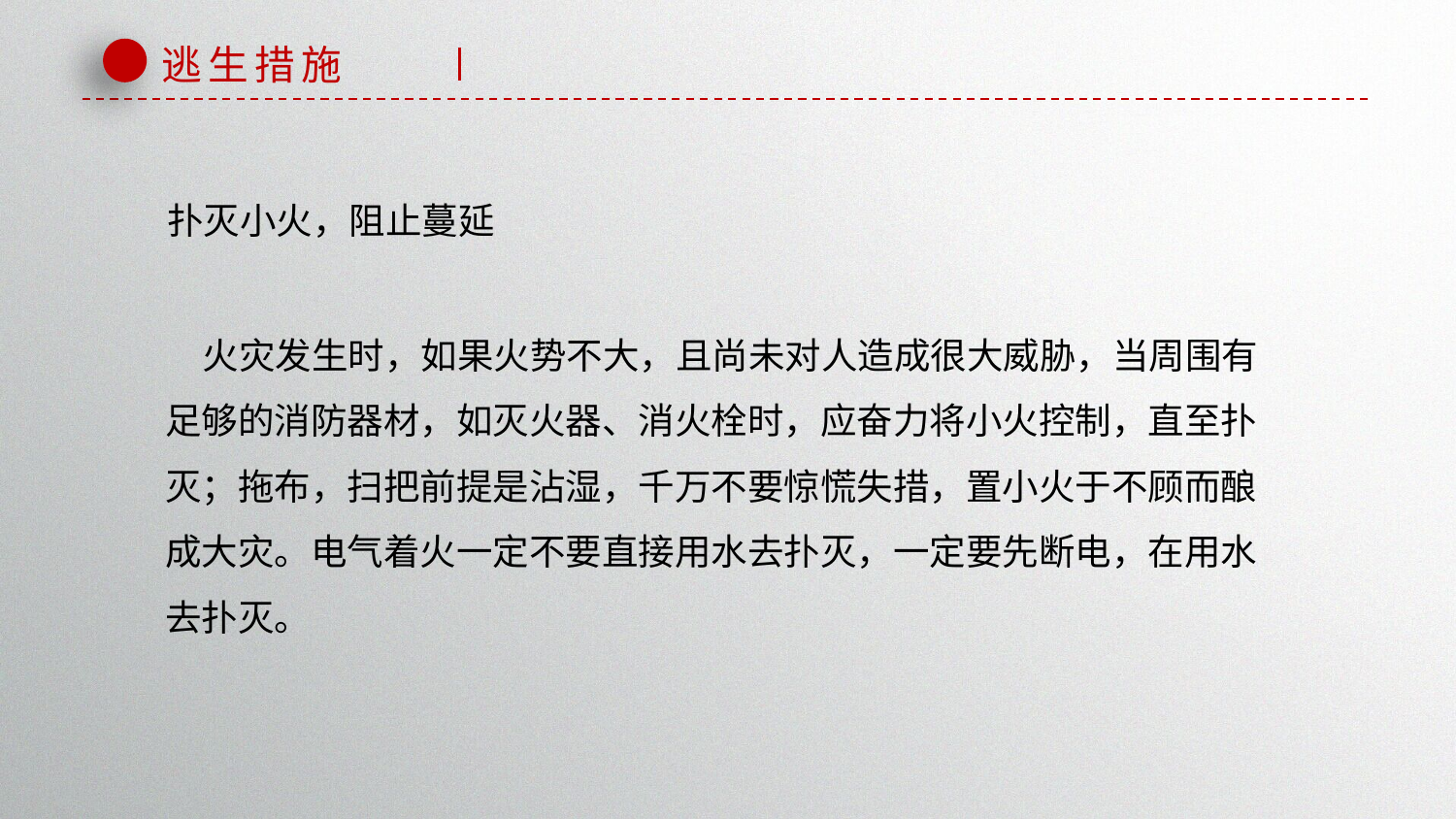

逃生措施

扑灭小火，阻止蔓延
    火灾发生时，如果火势不大，且尚未对人造成很大威胁，当周围有足够的消防器材，如灭火器、消火栓时，应奋力将小火控制，直至扑灭；拖布，扫把前提是沾湿，千万不要惊慌失措，置小火于不顾而酿成大灾。电气着火一定不要直接用水去扑灭，一定要先断电，在用水去扑灭。